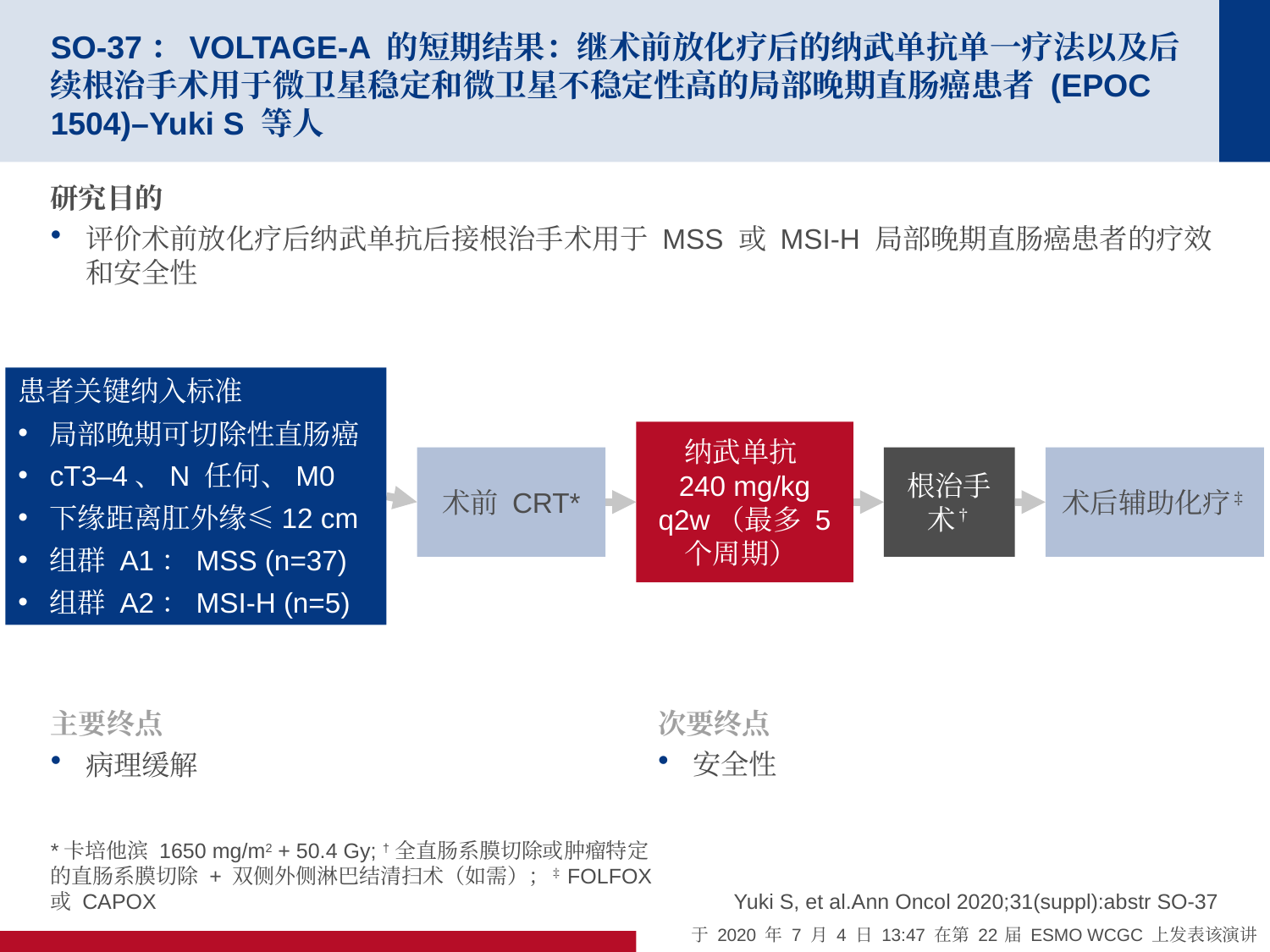

# SO-37：VOLTAGE-A 的短期结果：继术前放化疗后的纳武单抗单一疗法以及后续根治手术用于微卫星稳定和微卫星不稳定性高的局部晚期直肠癌患者 (EPOC 1504)–Yuki S 等人
研究目的
评价术前放化疗后纳武单抗后接根治手术用于 MSS 或 MSI-H 局部晚期直肠癌患者的疗效和安全性
患者关键纳入标准
局部晚期可切除性直肠癌
cT3–4、N 任何、M0
下缘距离肛外缘≤12 cm
组群 A1：MSS (n=37)
组群 A2：MSI-H (n=5)
纳武单抗
240 mg/kg q2w（最多 5 个周期）
根治手术†
术后辅助化疗‡
术前 CRT*
主要终点
病理缓解

次要终点
安全性
*卡培他滨 1650 mg/m2 + 50.4 Gy; †全直肠系膜切除或肿瘤特定的直肠系膜切除 + 双侧外侧淋巴结清扫术（如需）；‡FOLFOX 或 CAPOX
Yuki S, et al.Ann Oncol 2020;31(suppl):abstr SO-37
于 2020 年 7 月 4 日 13:47 在第 22 届 ESMO WCGC 上发表该演讲